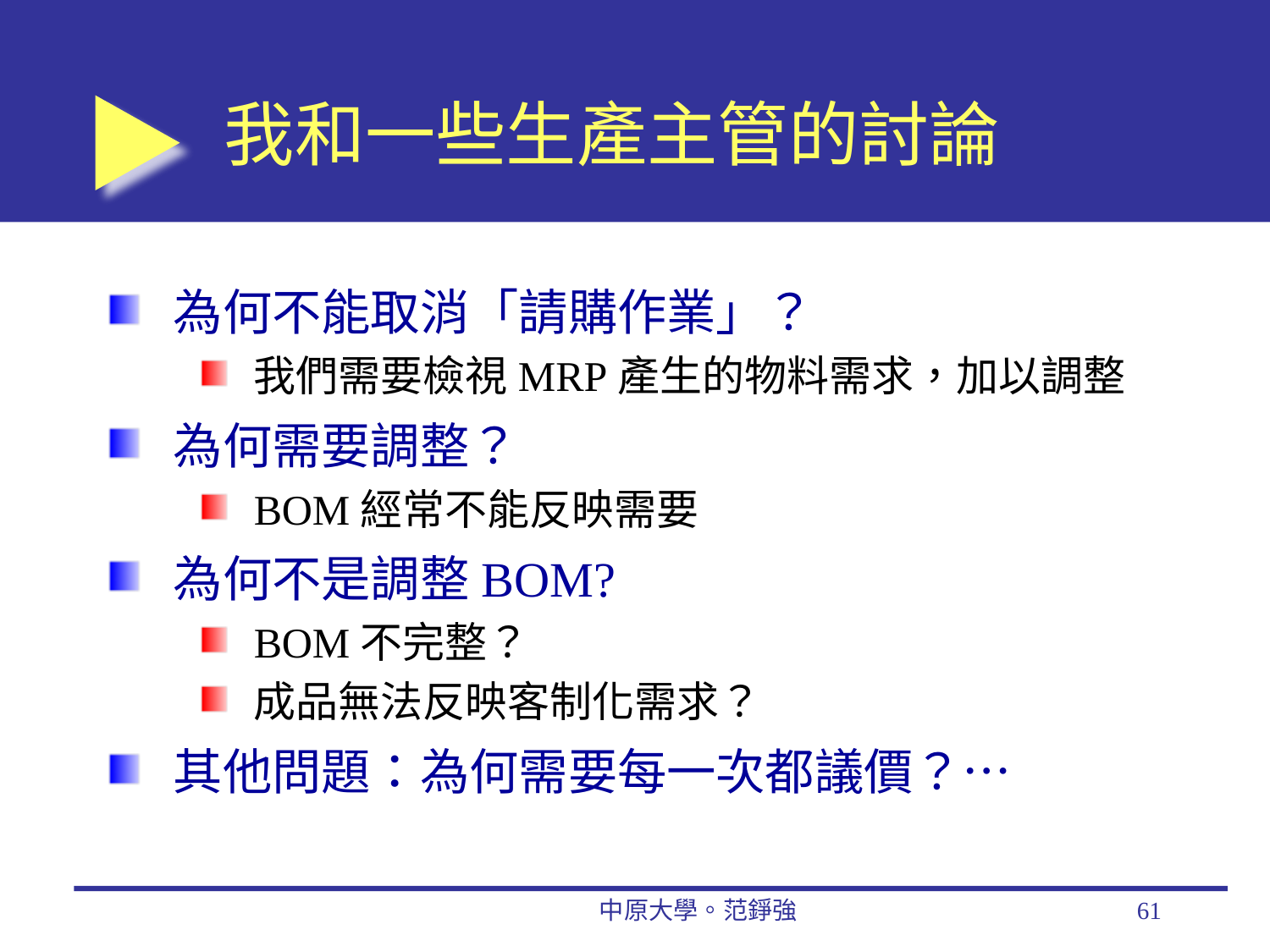

# 我和一些生產主管的討論
為何不能取消「請購作業」？
我們需要檢視MRP產生的物料需求，加以調整
為何需要調整？
BOM經常不能反映需要
為何不是調整BOM?
BOM不完整？
成品無法反映客制化需求？
其他問題：為何需要每一次都議價？…
中原大學。范錚強
61